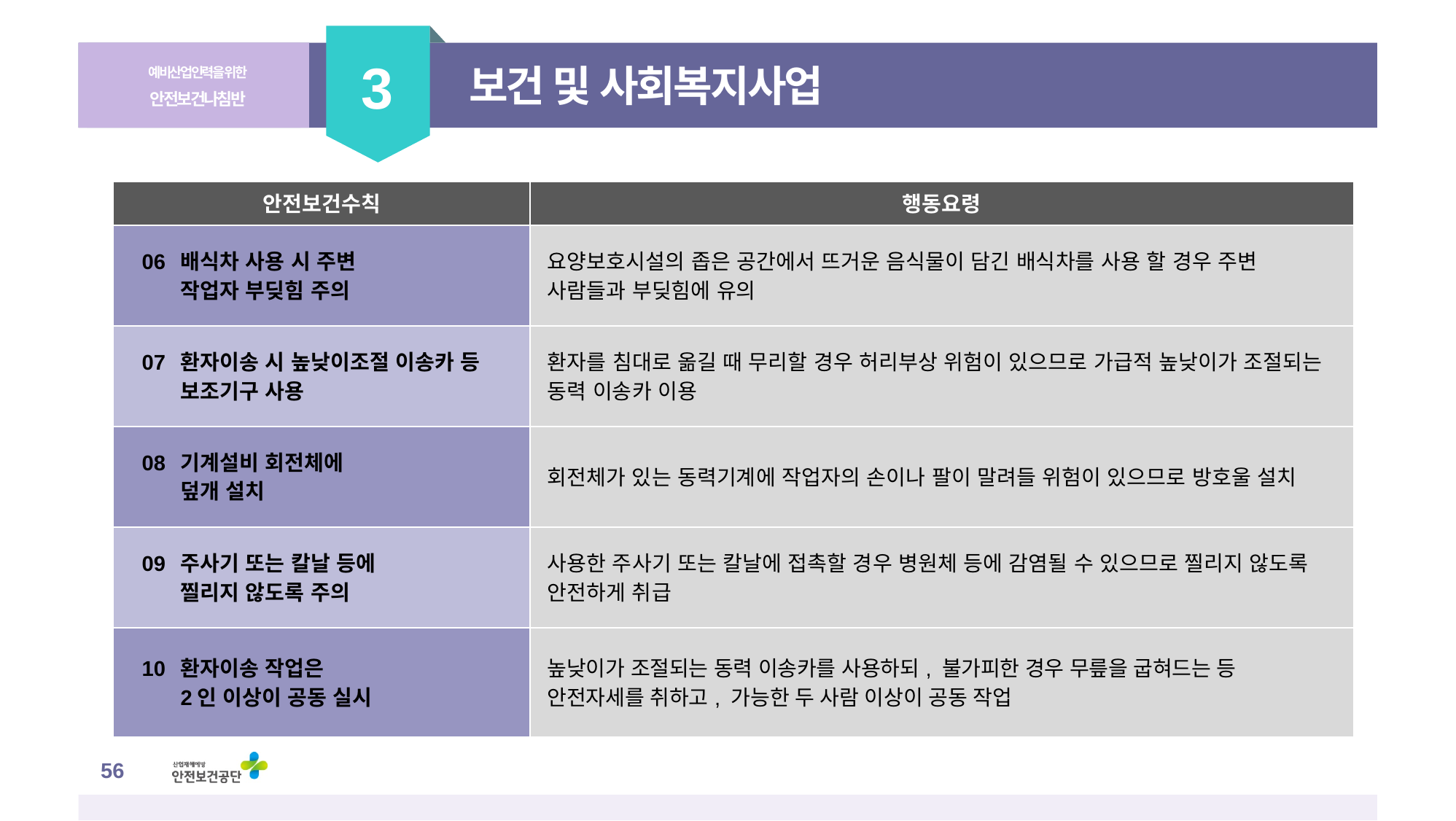

3
예비산업인력을 위한
안전보건나침반
보건 및 사회복지사업
| 안전보건수칙 | 행동요령 |
| --- | --- |
| 06 배식차 사용 시 주변 작업자 부딪힘 주의 | 요양보호시설의 좁은 공간에서 뜨거운 음식물이 담긴 배식차를 사용 할 경우 주변 사람들과 부딪힘에 유의 |
| 07 환자이송 시 높낮이조절 이송카 등 보조기구 사용 | 환자를 침대로 옮길 때 무리할 경우 허리부상 위험이 있으므로 가급적 높낮이가 조절되는 동력 이송카 이용 |
| 08 기계설비 회전체에 덮개 설치 | 회전체가 있는 동력기계에 작업자의 손이나 팔이 말려들 위험이 있으므로 방호울 설치 |
| 09 주사기 또는 칼날 등에 찔리지 않도록 주의 | 사용한 주사기 또는 칼날에 접촉할 경우 병원체 등에 감염될 수 있으므로 찔리지 않도록 안전하게 취급 |
| 10 환자이송 작업은 2인 이상이 공동 실시 | 높낮이가 조절되는 동력 이송카를 사용하되, 불가피한 경우 무릎을 굽혀드는 등 안전자세를 취하고, 가능한 두 사람 이상이 공동 작업 |